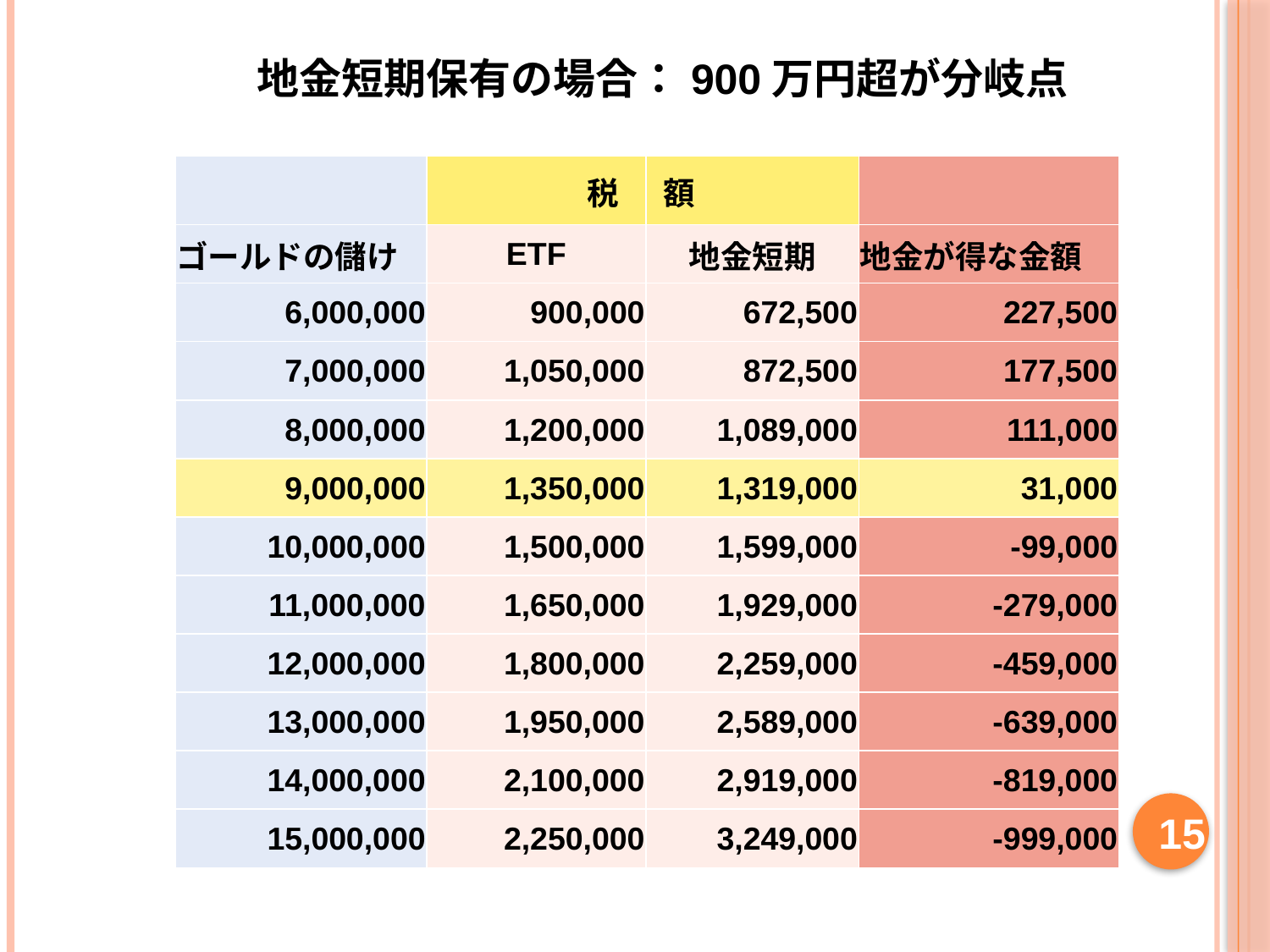

地金短期保有の場合：900万円超が分岐点
|  | 税 | 額 |  |
| --- | --- | --- | --- |
| ゴールドの儲け | ETF | 地金短期 | 地金が得な金額 |
| 6,000,000 | 900,000 | 672,500 | 227,500 |
| 7,000,000 | 1,050,000 | 872,500 | 177,500 |
| 8,000,000 | 1,200,000 | 1,089,000 | 111,000 |
| 9,000,000 | 1,350,000 | 1,319,000 | 31,000 |
| 10,000,000 | 1,500,000 | 1,599,000 | -99,000 |
| 11,000,000 | 1,650,000 | 1,929,000 | -279,000 |
| 12,000,000 | 1,800,000 | 2,259,000 | -459,000 |
| 13,000,000 | 1,950,000 | 2,589,000 | -639,000 |
| 14,000,000 | 2,100,000 | 2,919,000 | -819,000 |
| 15,000,000 | 2,250,000 | 3,249,000 | -999,000 |
15